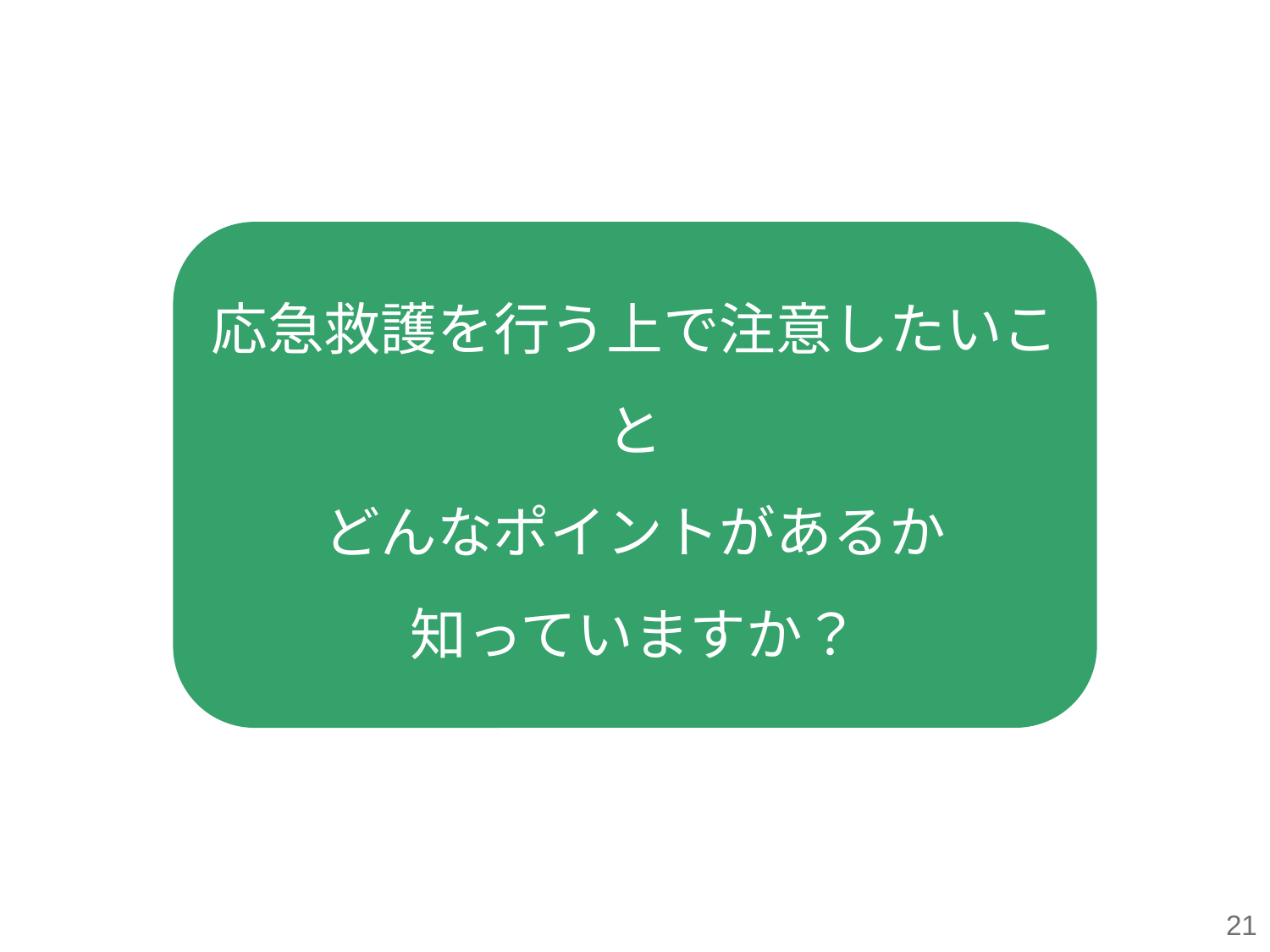

応急救護を行う上で注意したいこと
どんなポイントがあるか
知っていますか？
21